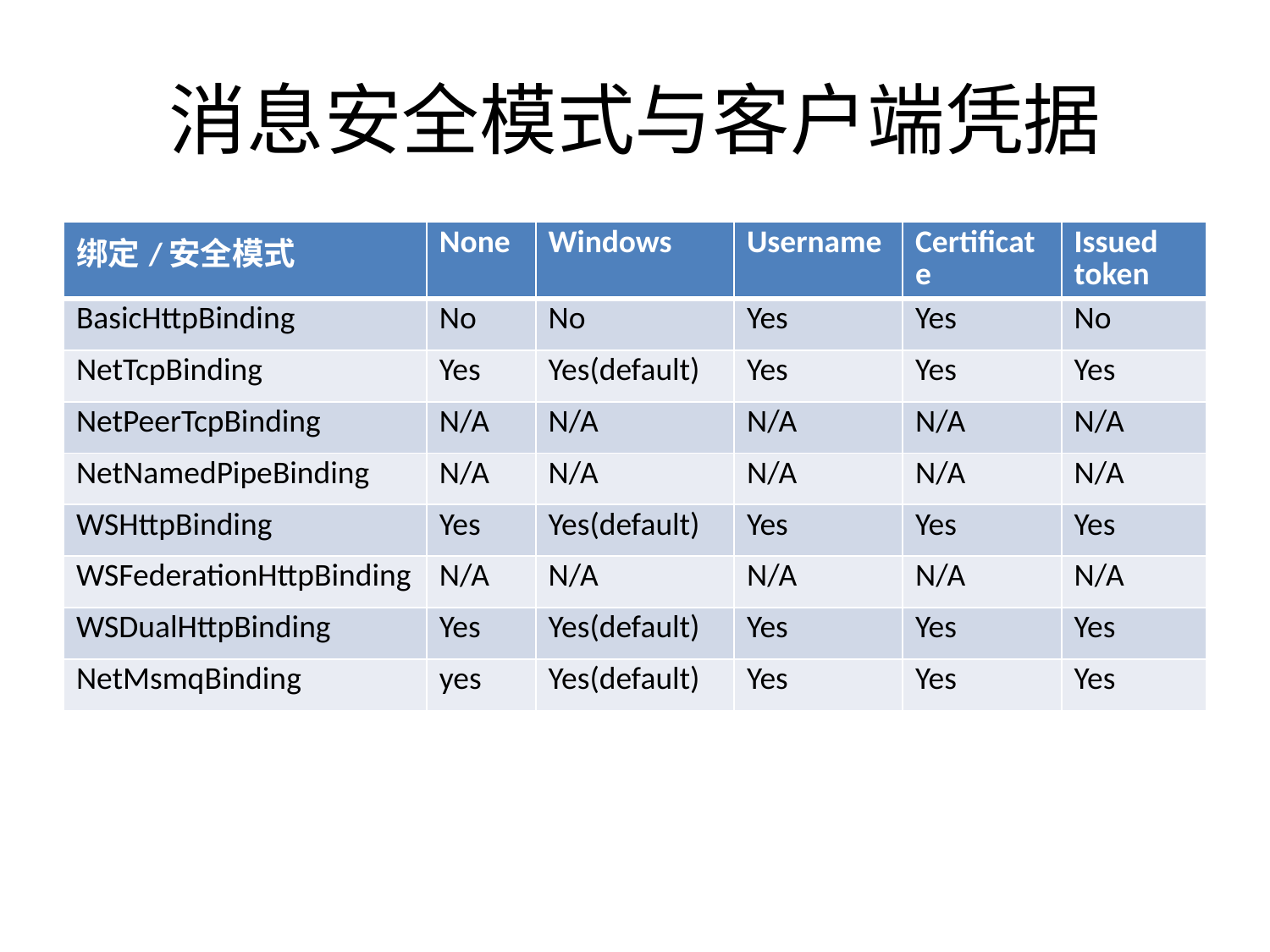

# 消息安全模式与客户端凭据
| 绑定/安全模式 | None | Windows | Username | Certificate | Issued token |
| --- | --- | --- | --- | --- | --- |
| BasicHttpBinding | No | No | Yes | Yes | No |
| NetTcpBinding | Yes | Yes(default) | Yes | Yes | Yes |
| NetPeerTcpBinding | N/A | N/A | N/A | N/A | N/A |
| NetNamedPipeBinding | N/A | N/A | N/A | N/A | N/A |
| WSHttpBinding | Yes | Yes(default) | Yes | Yes | Yes |
| WSFederationHttpBinding | N/A | N/A | N/A | N/A | N/A |
| WSDualHttpBinding | Yes | Yes(default) | Yes | Yes | Yes |
| NetMsmqBinding | yes | Yes(default) | Yes | Yes | Yes |